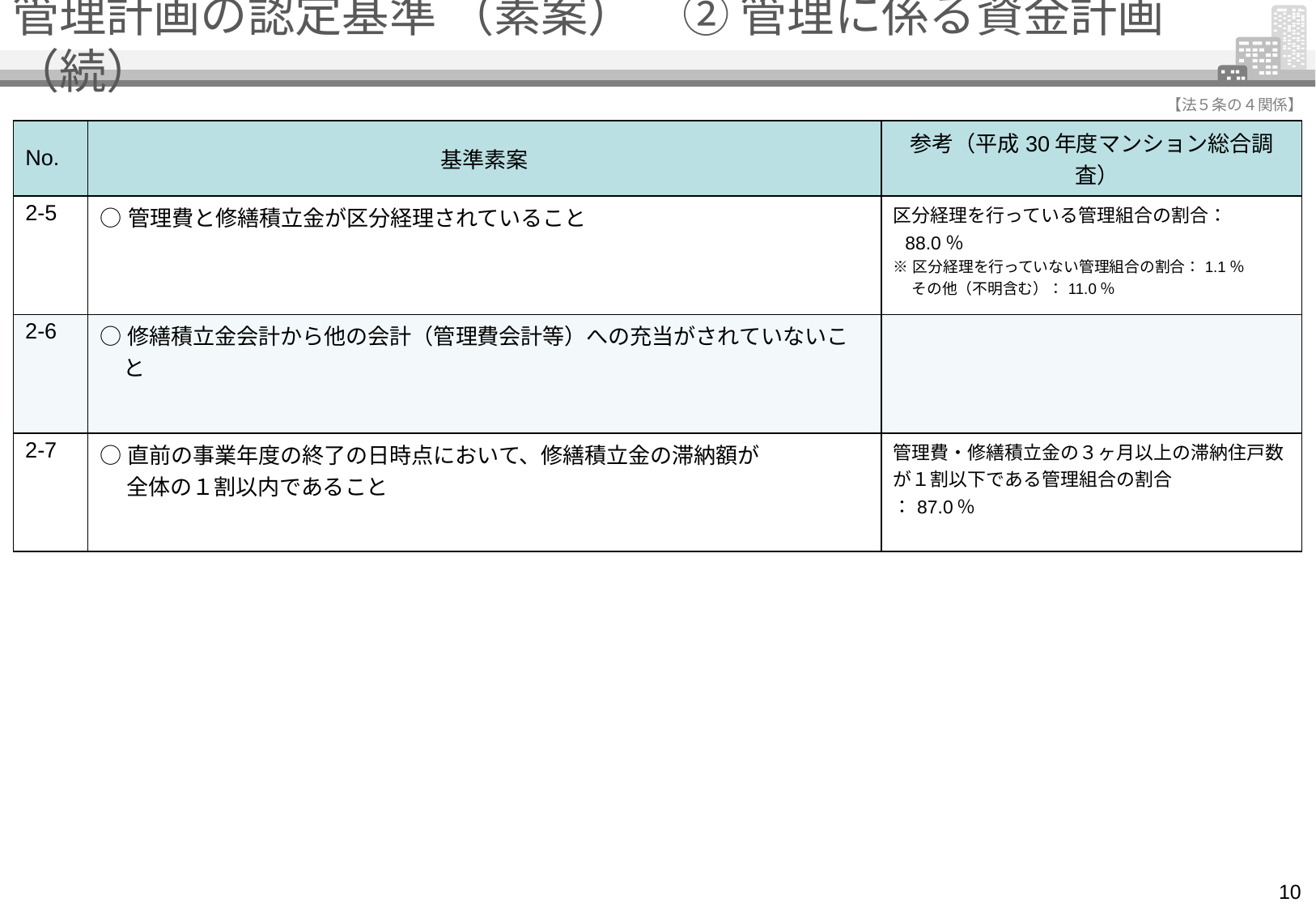

# 管理計画の認定基準 （素案）　② 管理に係る資金計画 （続）
【法５条の４関係】
| No. | 基準素案 | 参考（平成30年度マンション総合調査） |
| --- | --- | --- |
| 2-5 | ○管理費と修繕積立金が区分経理されていること | 区分経理を行っている管理組合の割合：88.0％ ※区分経理を行っていない管理組合の割合：1.1％ 　 その他（不明含む）：11.0％ |
| 2-6 | ○修繕積立金会計から他の会計（管理費会計等）への充当がされていないこと |  |
| 2-7 | ○直前の事業年度の終了の日時点において、修繕積立金の滞納額が 　 全体の１割以内であること | 管理費・修繕積立金の３ヶ月以上の滞納住戸数が１割以下である管理組合の割合 ：87.0％ |
10